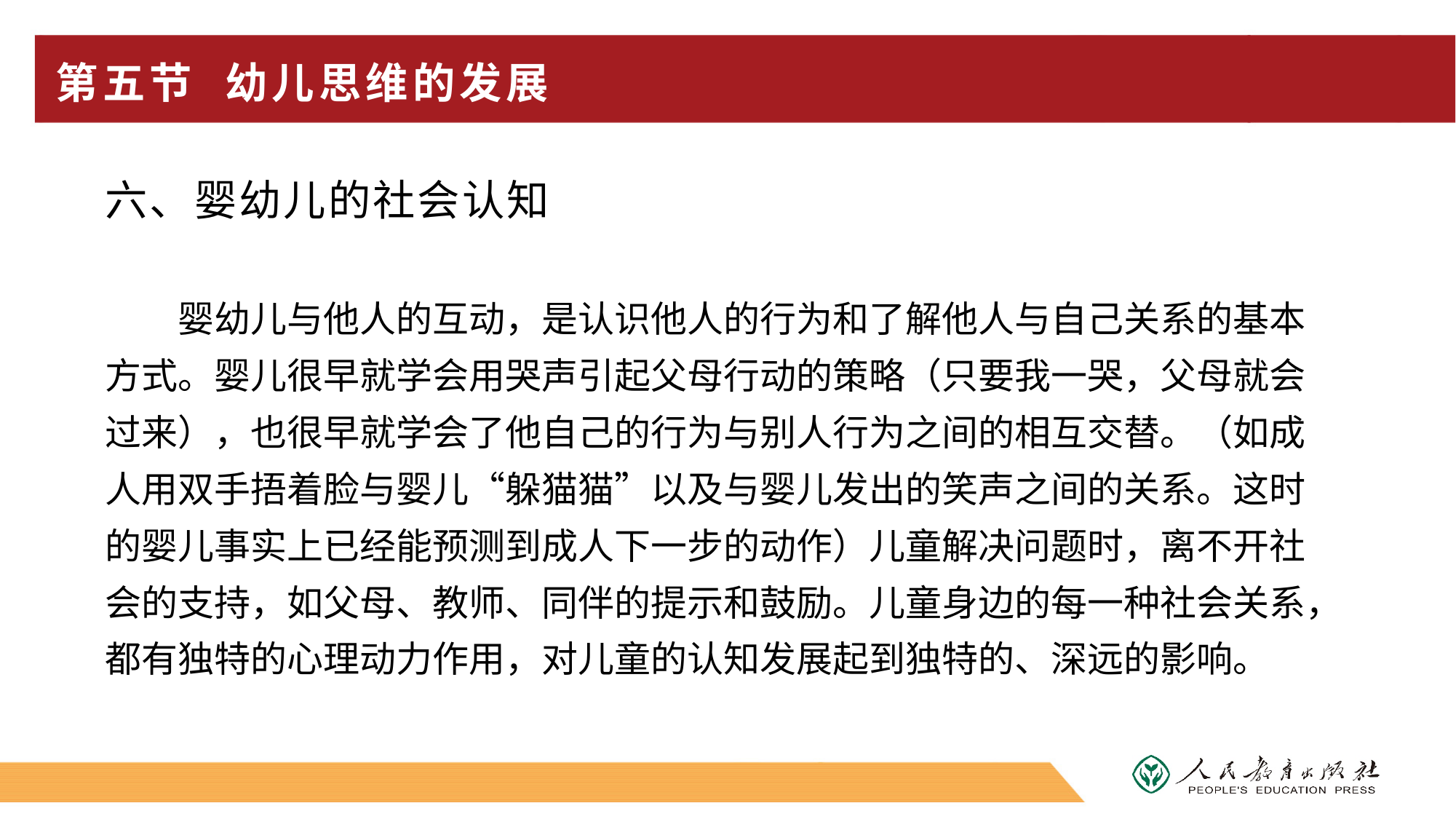

# 第五节  幼儿思维的发展
六、婴幼儿的社会认知
婴幼儿与他人的互动，是认识他人的行为和了解他人与自己关系的基本方式。婴儿很早就学会用哭声引起父母行动的策略（只要我一哭，父母就会过来），也很早就学会了他自己的行为与别人行为之间的相互交替。（如成人用双手捂着脸与婴儿“躲猫猫”以及与婴儿发出的笑声之间的关系。这时的婴儿事实上已经能预测到成人下一步的动作）儿童解决问题时，离不开社会的支持，如父母、教师、同伴的提示和鼓励。儿童身边的每一种社会关系，都有独特的心理动力作用，对儿童的认知发展起到独特的、深远的影响。